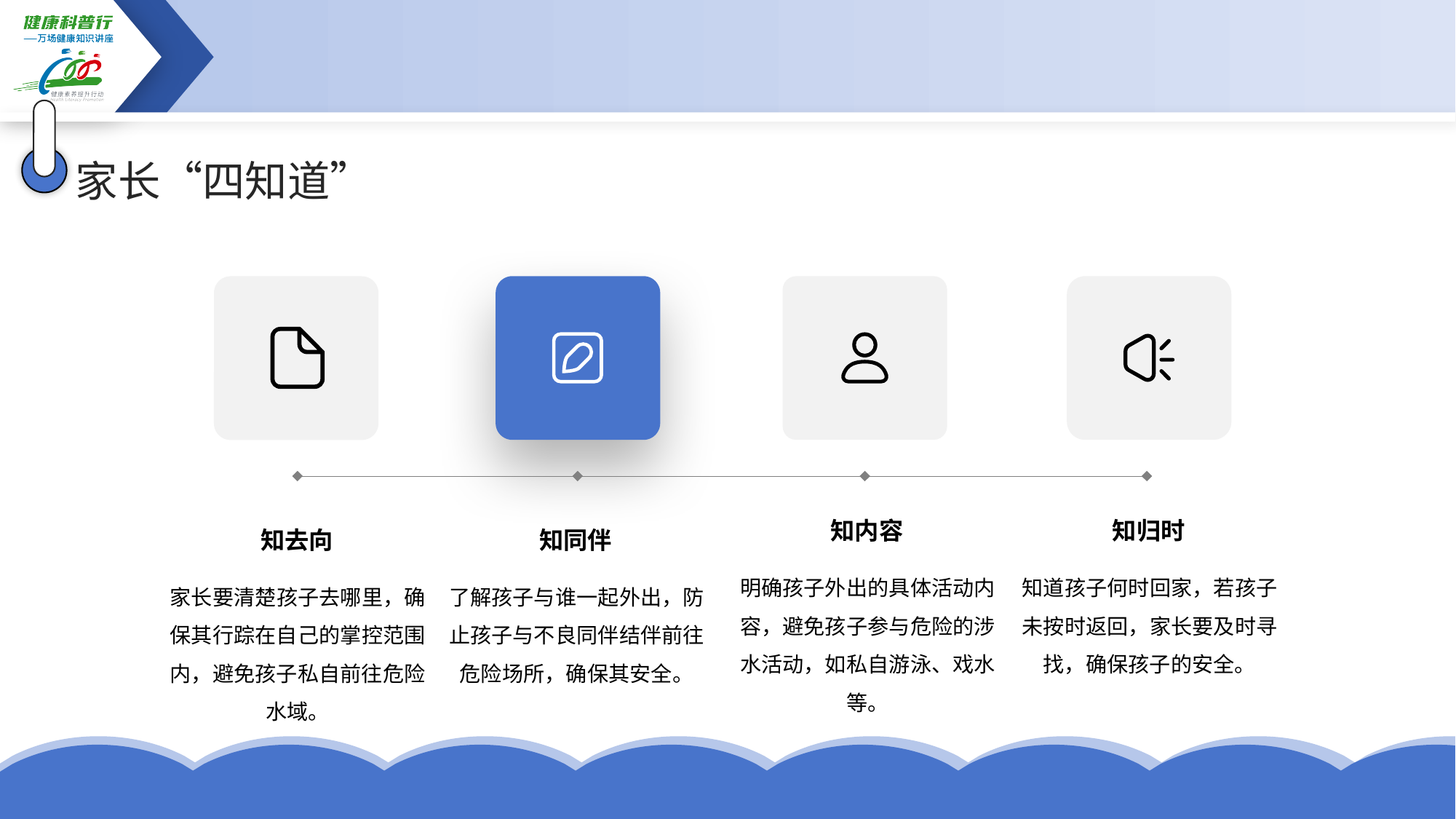

家长“四知道”

知内容
知归时
知去向
知同伴
明确孩子外出的具体活动内容，避免孩子参与危险的涉水活动，如私自游泳、戏水等。
知道孩子何时回家，若孩子未按时返回，家长要及时寻找，确保孩子的安全。
家长要清楚孩子去哪里，确保其行踪在自己的掌控范围内，避免孩子私自前往危险水域。
了解孩子与谁一起外出，防止孩子与不良同伴结伴前往危险场所，确保其安全。